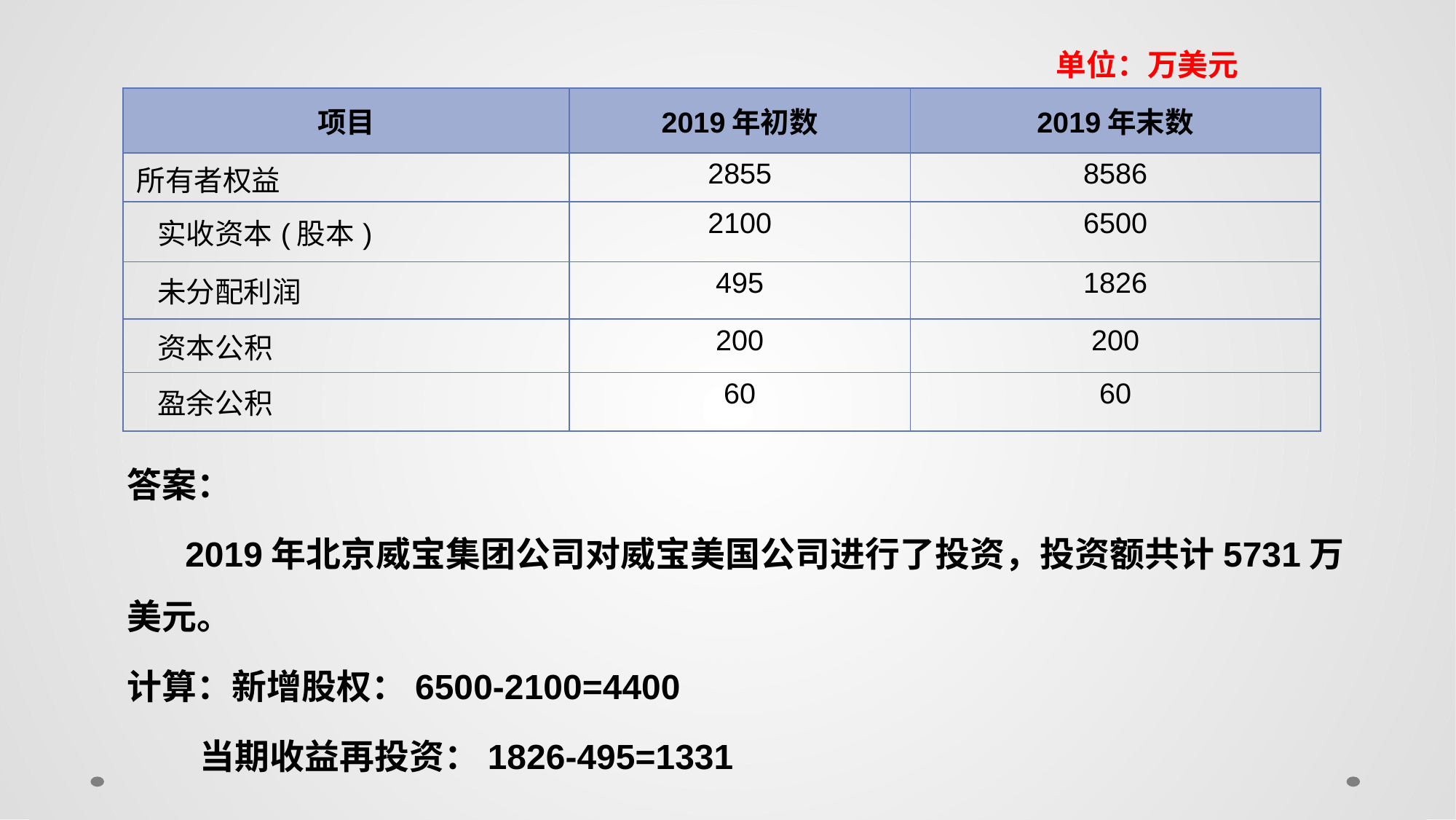

单位：万美元
| 项目 | 2019年初数 | 2019年末数 |
| --- | --- | --- |
| 所有者权益 | 2855 | 8586 |
| 实收资本(股本) | 2100 | 6500 |
| 未分配利润 | 495 | 1826 |
| 资本公积 | 200 | 200 |
| 盈余公积 | 60 | 60 |
答案：
      2019年北京威宝集团公司对威宝美国公司进行了投资，投资额共计5731万美元。
计算：新增股权：6500-2100=4400
        当期收益再投资：1826-495=1331